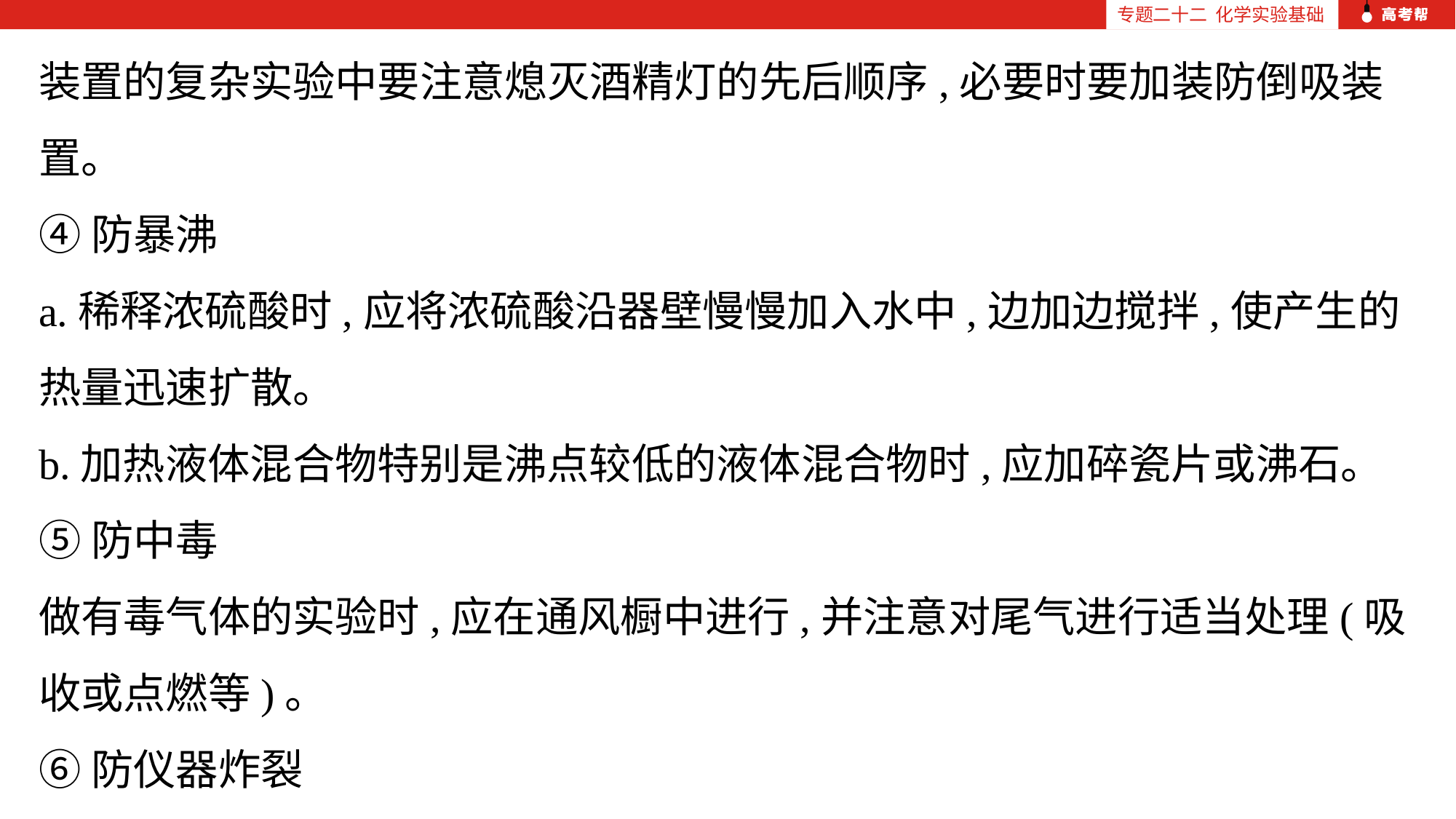

专题二十二  化学实验基础
装置的复杂实验中要注意熄灭酒精灯的先后顺序,必要时要加装防倒吸装置。
④防暴沸
a.稀释浓硫酸时,应将浓硫酸沿器壁慢慢加入水中,边加边搅拌,使产生的热量迅速扩散。
b.加热液体混合物特别是沸点较低的液体混合物时,应加碎瓷片或沸石。
⑤防中毒
做有毒气体的实验时,应在通风橱中进行,并注意对尾气进行适当处理(吸收或点燃等)。
⑥防仪器炸裂
a.加热试管时要先均匀受热,然后将其固定在某部位加热。